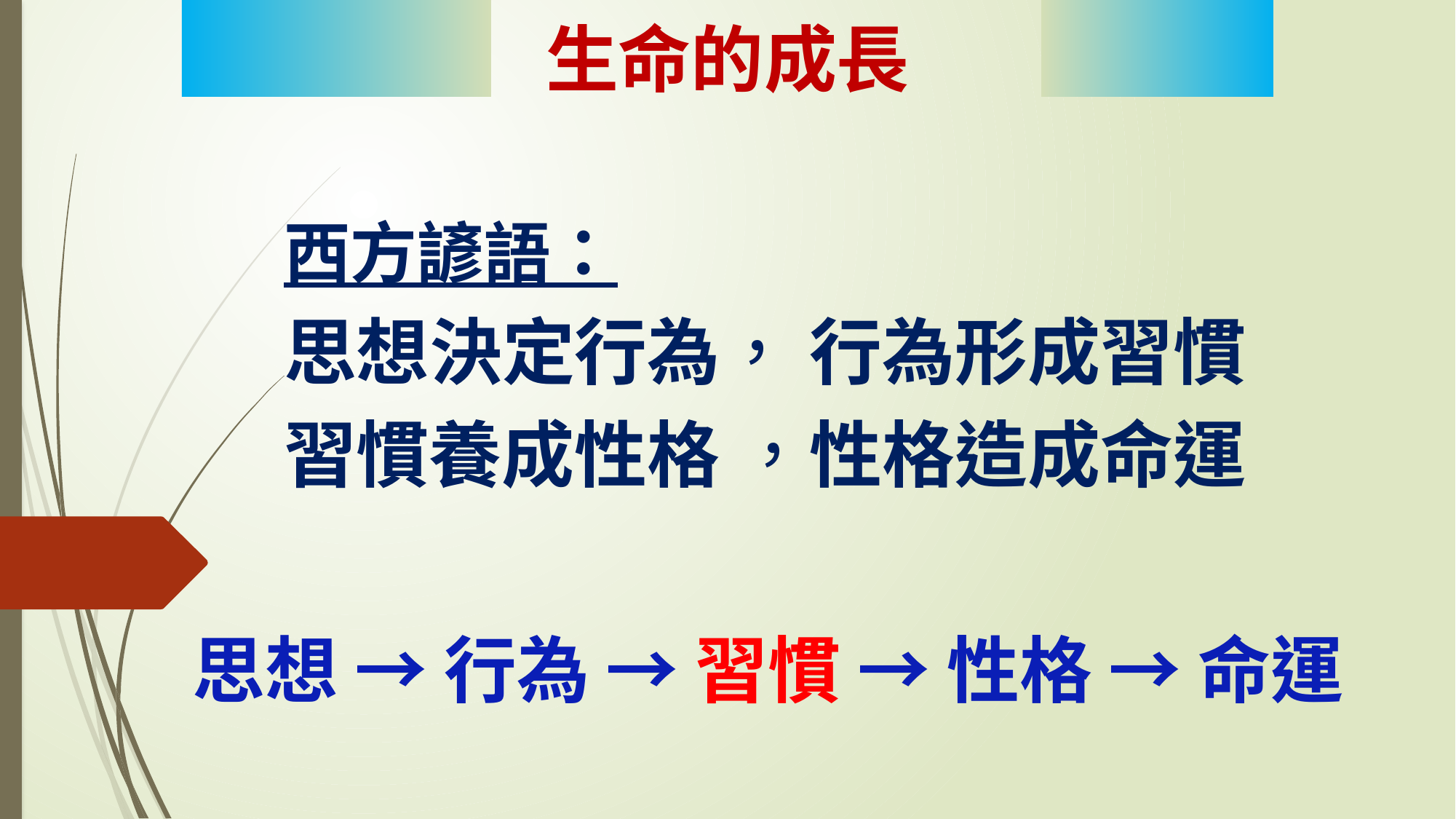

生命的成長
西方諺語：
思想決定行為， 行為形成習慣
習慣養成性格 ，性格造成命運

思想 → 行為 → 習慣 → 性格 → 命運